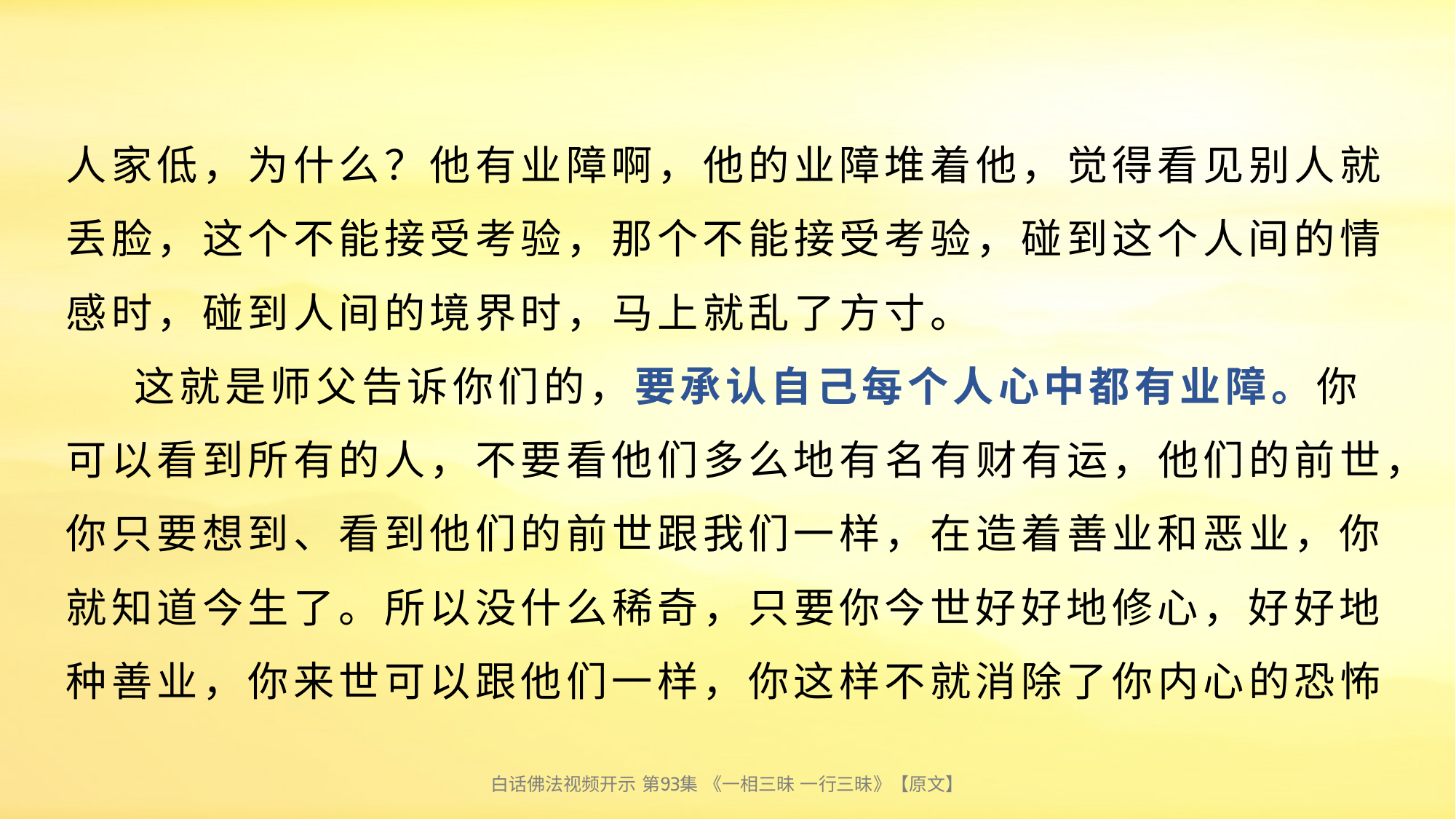

# 人家低，为什么？他有业障啊，他的业障堆着他，觉得看见别人就丢脸，这个不能接受考验，那个不能接受考验，碰到这个人间的情感时，碰到人间的境界时，马上就乱了方寸。 这就是师父告诉你们的，要承认自己每个人心中都有业障。你可以看到所有的人，不要看他们多么地有名有财有运，他们的前世，你只要想到、看到他们的前世跟我们一样，在造着善业和恶业，你就知道今生了。所以没什么稀奇，只要你今世好好地修心，好好地种善业，你来世可以跟他们一样，你这样不就消除了你内心的恐怖
白话佛法视频开示 第93集 《一相三昧 一行三昧》【原文】